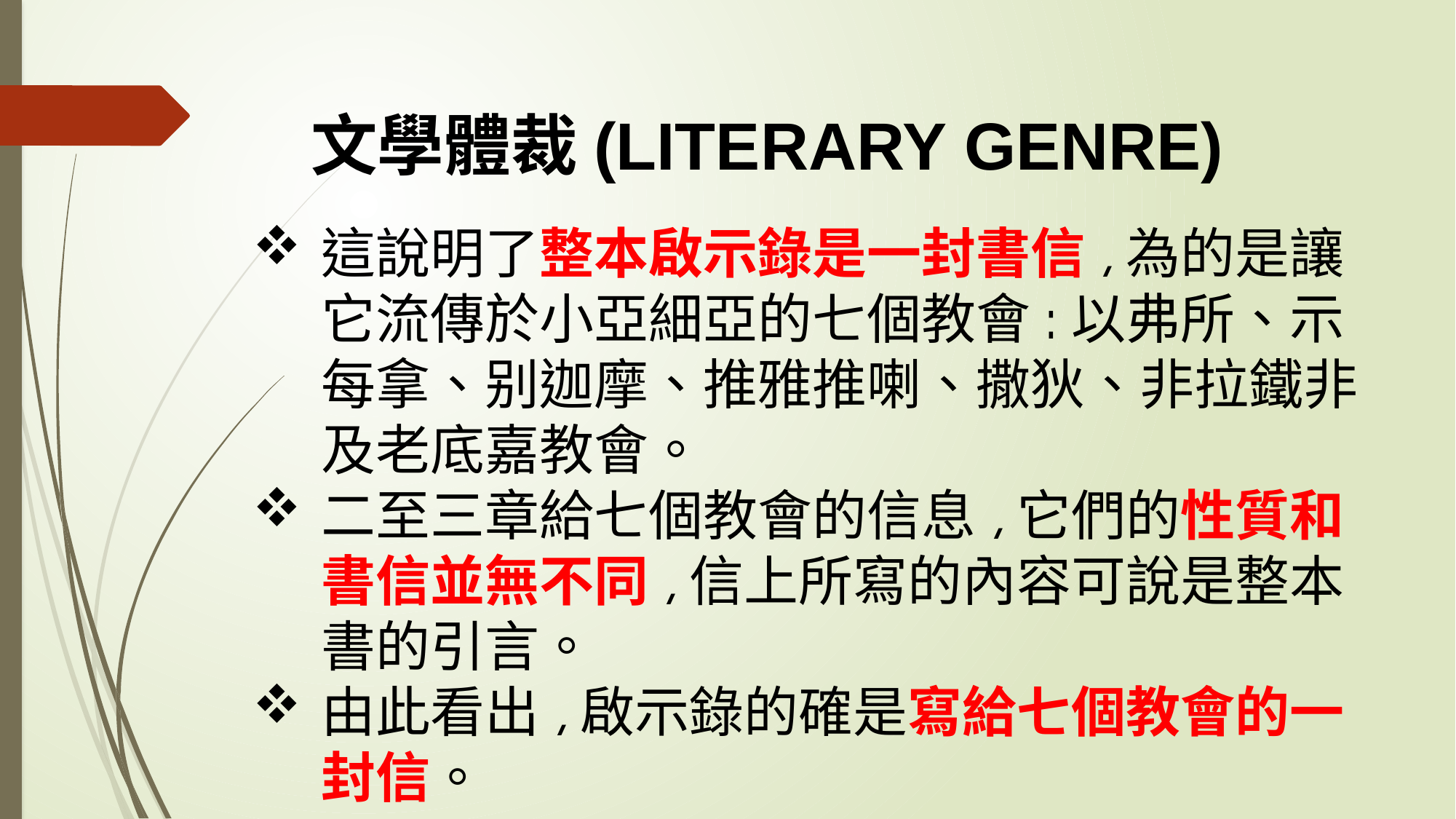

文學體裁(Literary Genre)
這說明了整本啟示錄是一封書信,為的是讓它流傳於小亞細亞的七個教會:以弗所、示每拿、别迦摩、推雅推喇、撒狄、非拉鐵非及老底嘉教會。
二至三章給七個教會的信息,它們的性質和書信並無不同,信上所寫的內容可說是整本書的引言。
由此看出,啟示錄的確是寫給七個教會的一封信。